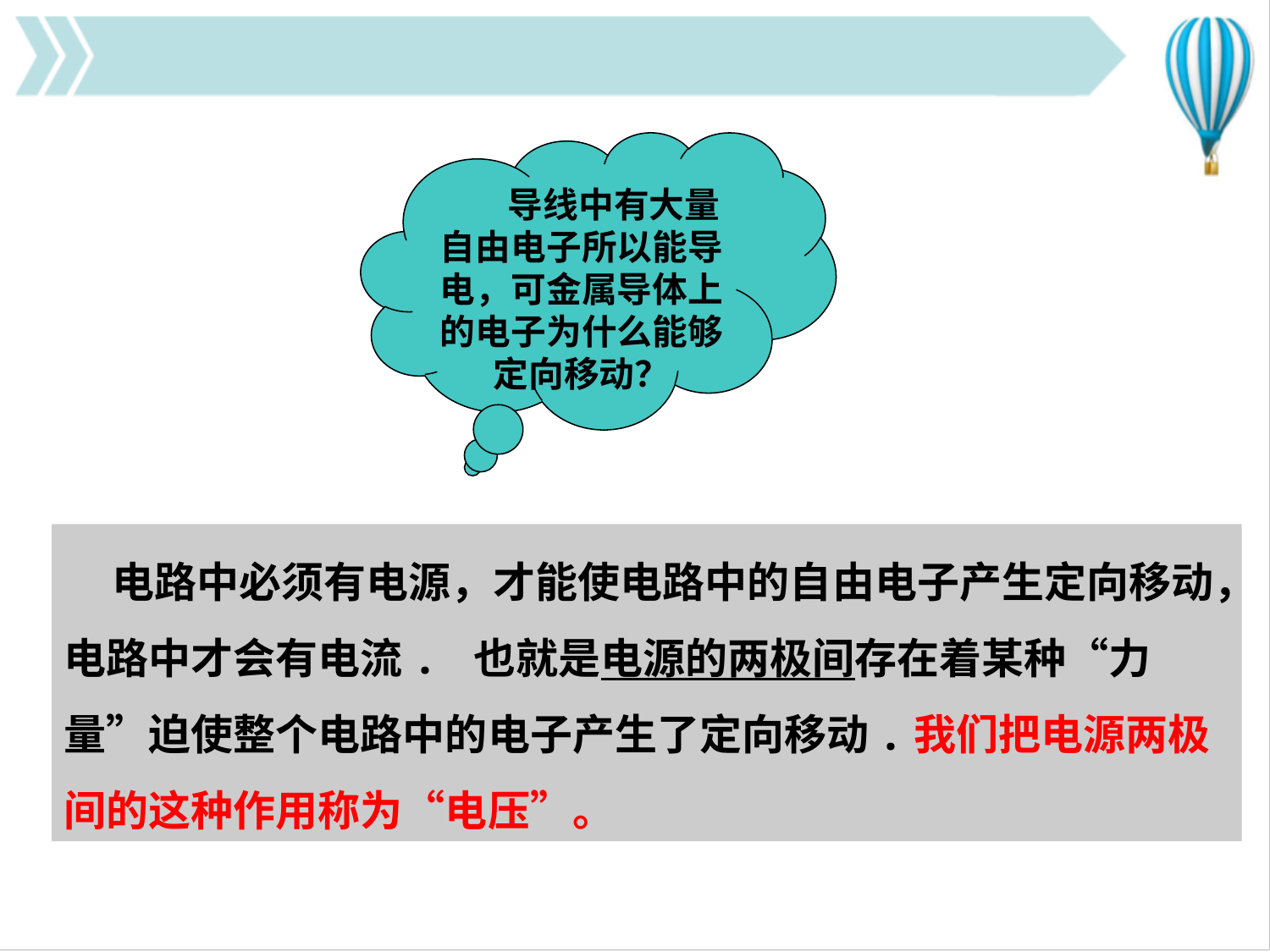

导线中有大量自由电子所以能导电，可金属导体上的电子为什么能够定向移动？
    电路中必须有电源，才能使电路中的自由电子产生定向移动，电路中才会有电流. 也就是电源的两极间存在着某种“力量”迫使整个电路中的电子产生了定向移动.我们把电源两极间的这种作用称为“电压”。